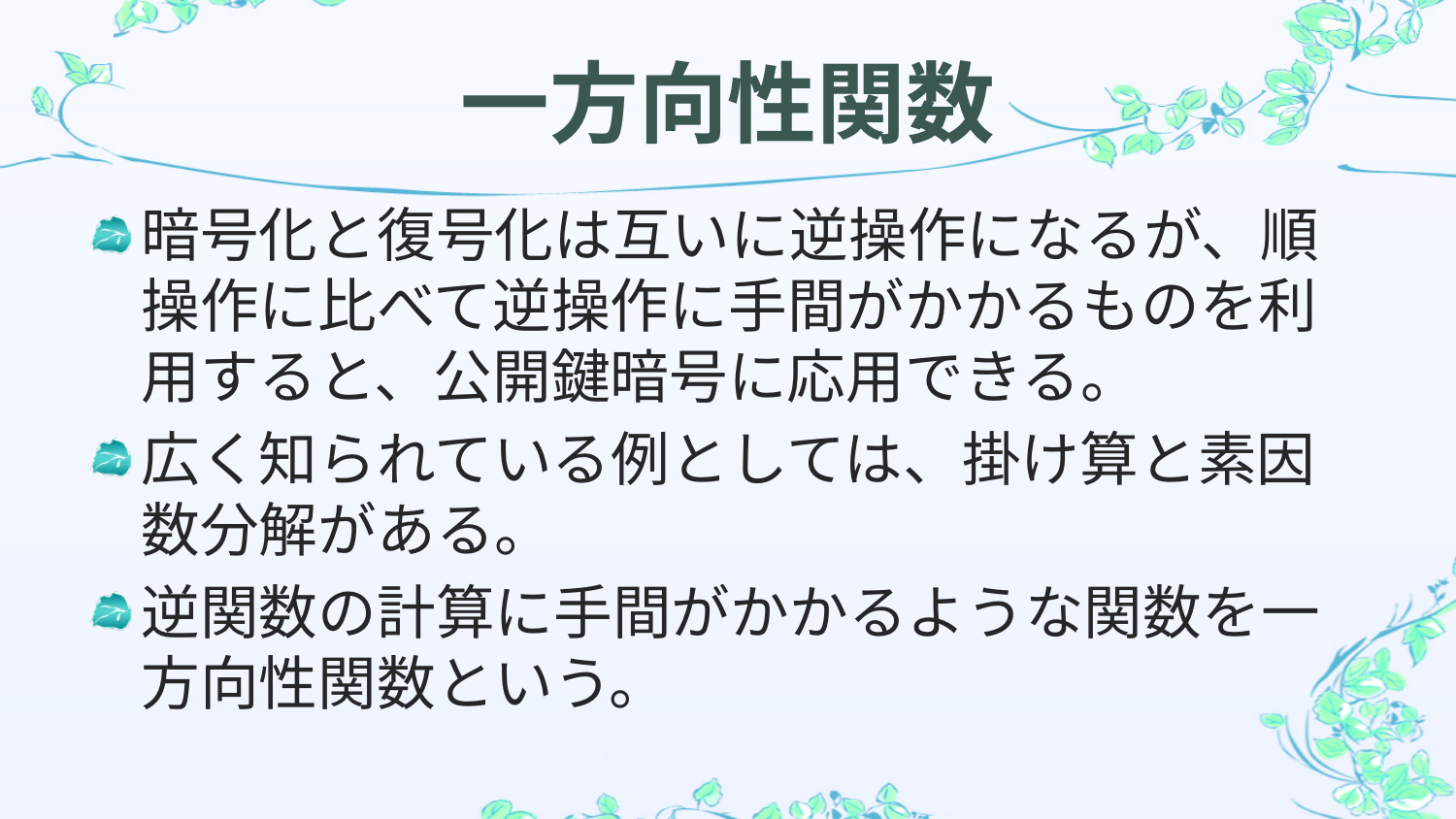

# 一方向性関数
暗号化と復号化は互いに逆操作になるが、順操作に比べて逆操作に手間がかかるものを利用すると、公開鍵暗号に応用できる。
広く知られている例としては、掛け算と素因数分解がある。
逆関数の計算に手間がかかるような関数を一方向性関数という。